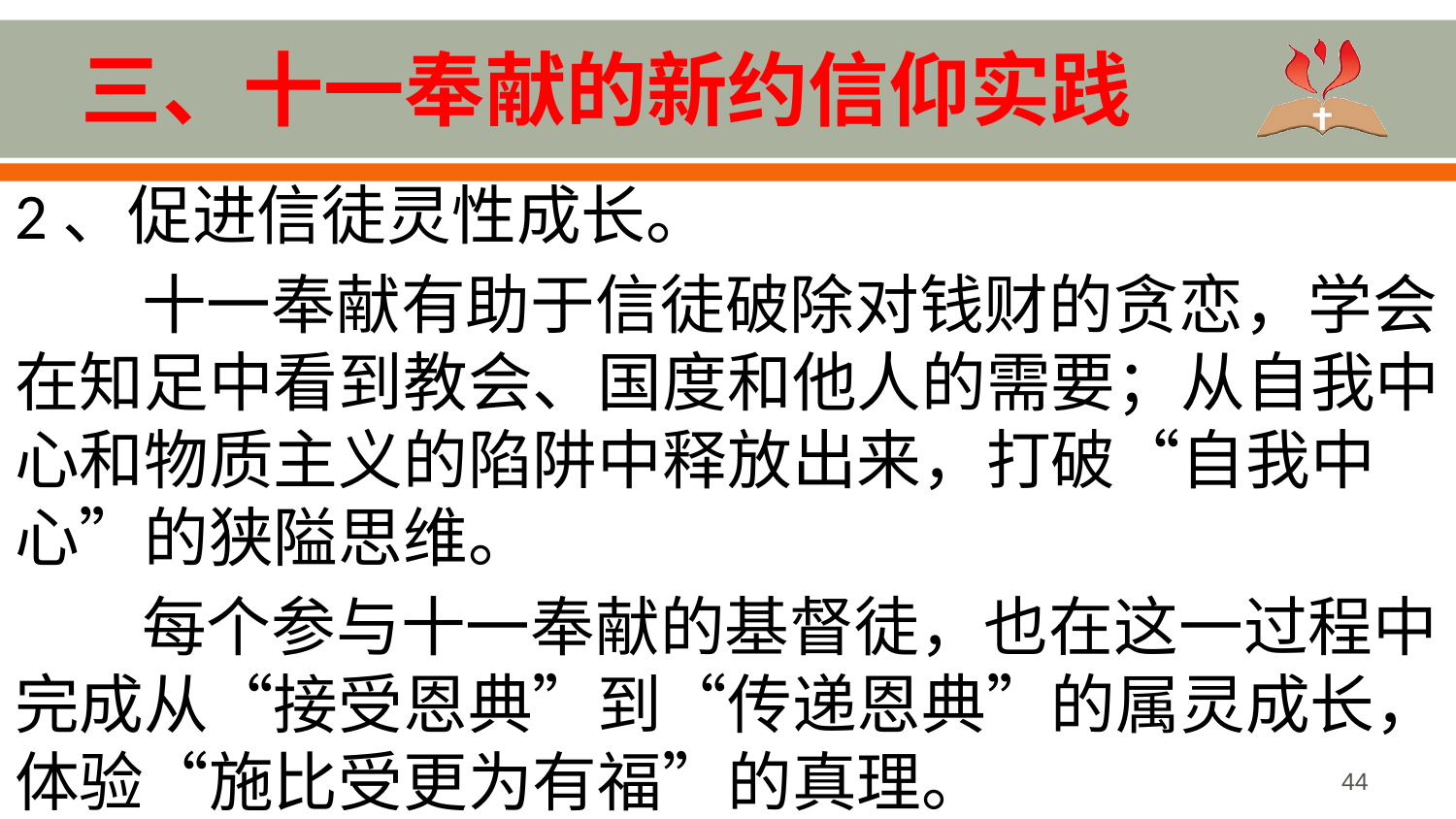

# 三、十一奉献的新约信仰实践
2、促进信徒灵性成长。
十一奉献有助于信徒破除对钱财的贪恋，学会在知足中看到教会、国度和他人的需要；从自我中心和物质主义的陷阱中释放出来，打破“自我中心”的狭隘思维。
每个参与十一奉献的基督徒，也在这一过程中完成从“接受恩典”到“传递恩典”的属灵成长，体验“施比受更为有福”的真理。

44